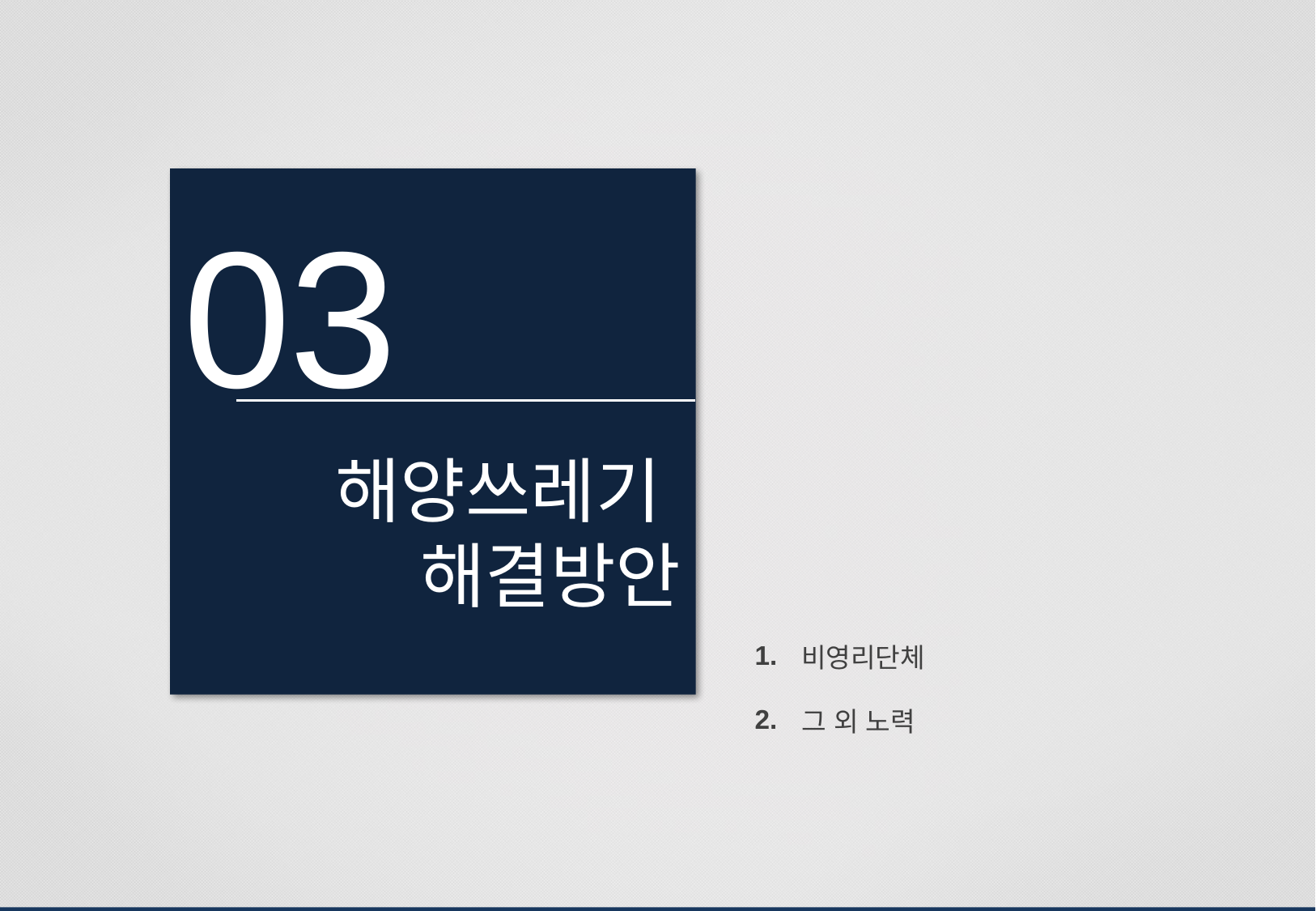

03
해양쓰레기
해결방안
| 1. | 비영리단체 |
| --- | --- |
| 2. | 그 외 노력 |